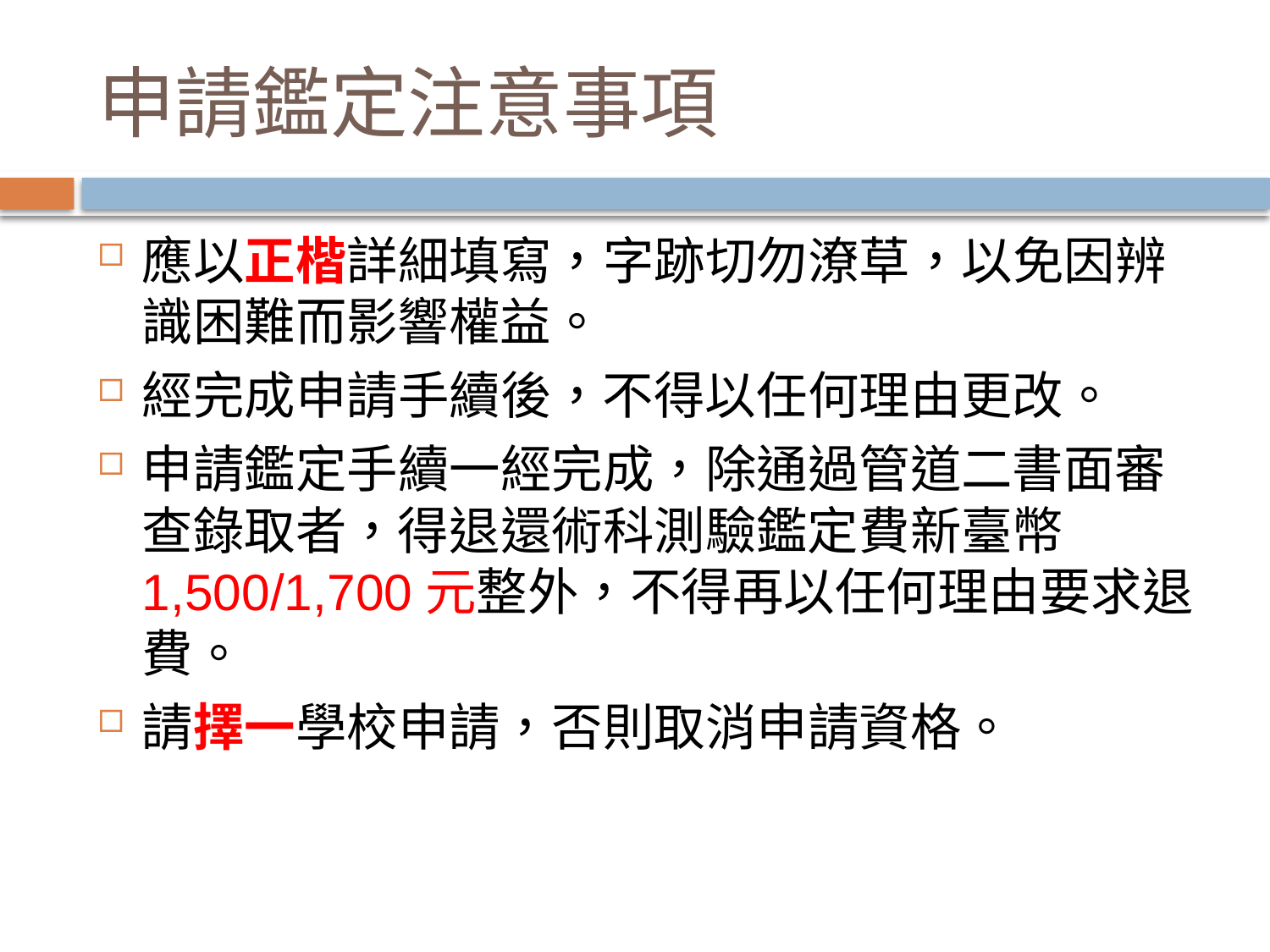

# 申請鑑定注意事項
應以正楷詳細填寫，字跡切勿潦草，以免因辨識困難而影響權益。
經完成申請手續後，不得以任何理由更改。
申請鑑定手續一經完成，除通過管道二書面審查錄取者，得退還術科測驗鑑定費新臺幣1,500/1,700元整外，不得再以任何理由要求退費。
請擇一學校申請，否則取消申請資格。